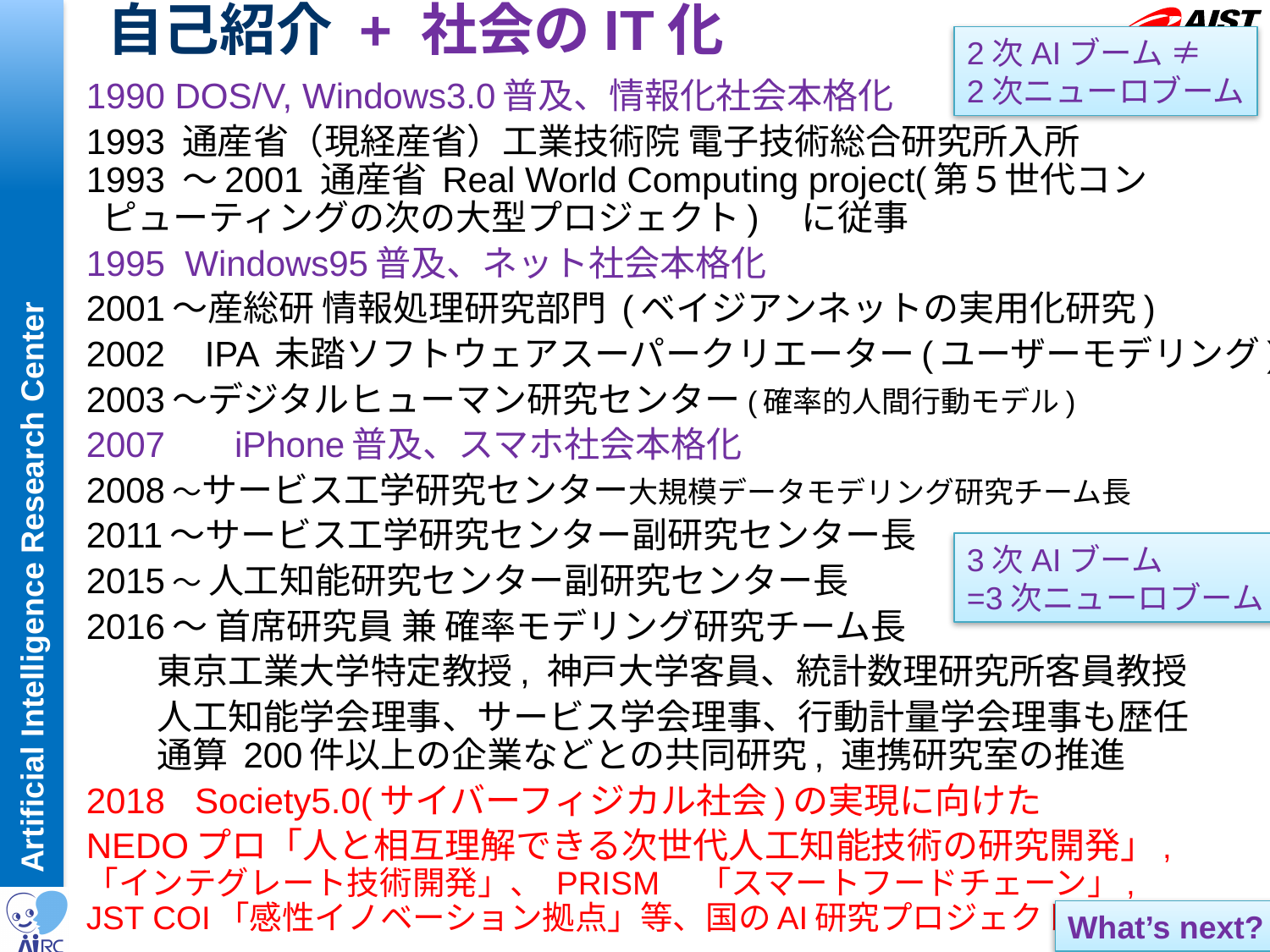

# 自己紹介 + 社会のIT化
2次AIブーム ≠
2次ニューロブーム
1990 DOS/V, Windows3.0普及、情報化社会本格化
1993 通産省（現経産省）工業技術院 電子技術総合研究所入所
1993 〜2001 通産省 Real World Computing project(第５世代コン
  ピューティングの次の大型プロジェクト)　に従事
1995  Windows95普及、ネット社会本格化
2001〜産総研 情報処理研究部門 (ベイジアンネットの実用化研究)
2002    IPA 未踏ソフトウェアスーパークリエーター(ユーザーモデリング)
2003〜デジタルヒューマン研究センター(確率的人間行動モデル)
2007  　iPhone普及、スマホ社会本格化
2008〜サービス工学研究センター大規模データモデリング研究チーム長
2011〜サービス工学研究センター副研究センター長
2015〜 人工知能研究センター副研究センター長
2016〜 首席研究員 兼 確率モデリング研究チーム長
　　東京工業大学特定教授, 神戸大学客員、統計数理研究所客員教授
　　人工知能学会理事、サービス学会理事、行動計量学会理事も歴任
　　通算 200件以上の企業などとの共同研究, 連携研究室の推進
2018   Society5.0(サイバーフィジカル社会)の実現に向けた
NEDOプロ「人と相互理解できる次世代人工知能技術の研究開発」,
「インテグレート技術開発」、 PRISM　「スマートフードチェーン」,
JST COI「感性イノベーション拠点」等、国のAI研究プロジェクト推進

3次AIブーム
=3次ニューロブーム
What’s next?